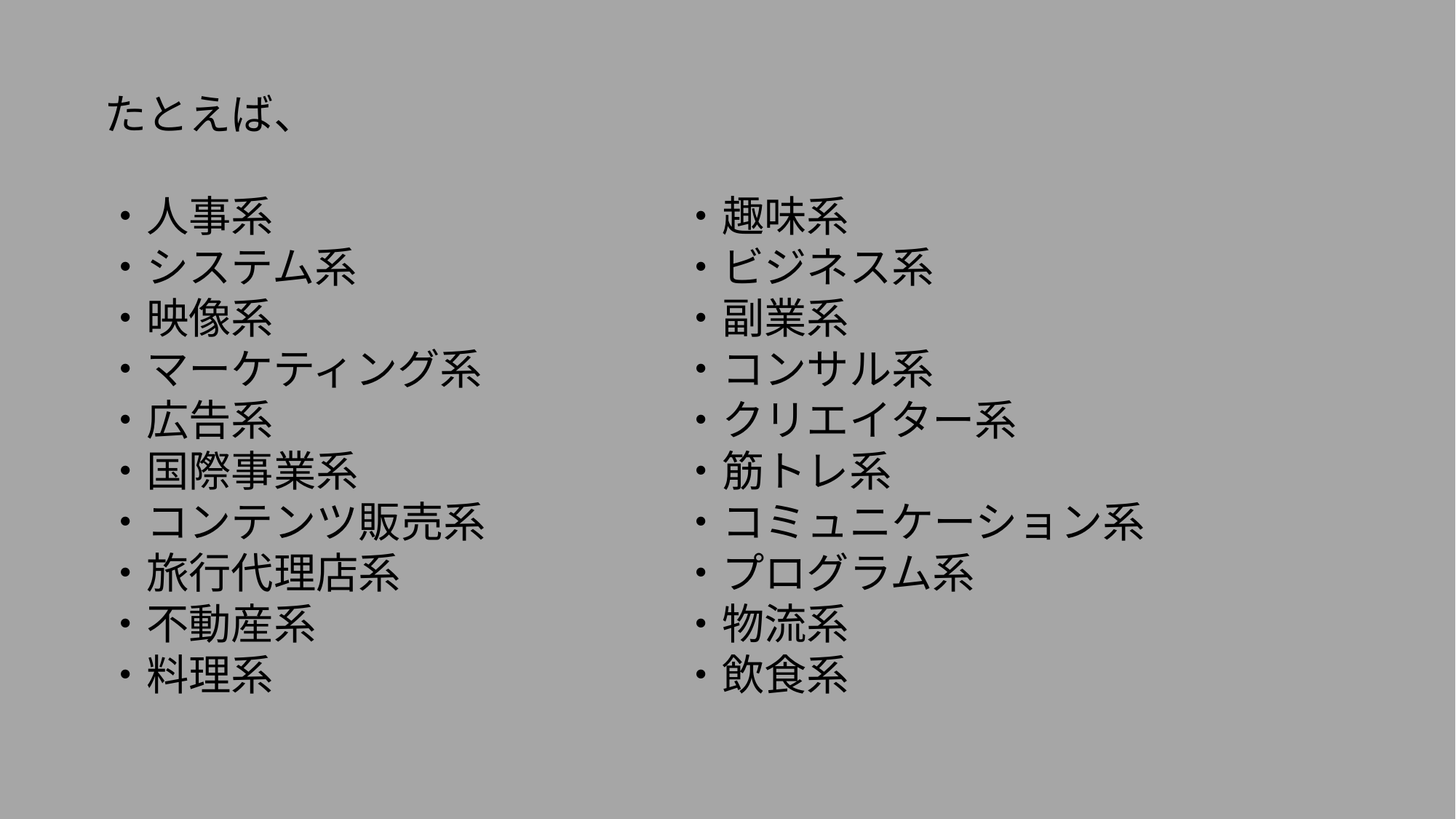

たとえば、

・人事系
・システム系
・映像系
・マーケティング系
・広告系
・国際事業系
・コンテンツ販売系
・旅行代理店系
・不動産系
・料理系

・趣味系
・ビジネス系
・副業系
・コンサル系
・クリエイター系
・筋トレ系
・コミュニケーション系
・プログラム系
・物流系
・飲食系